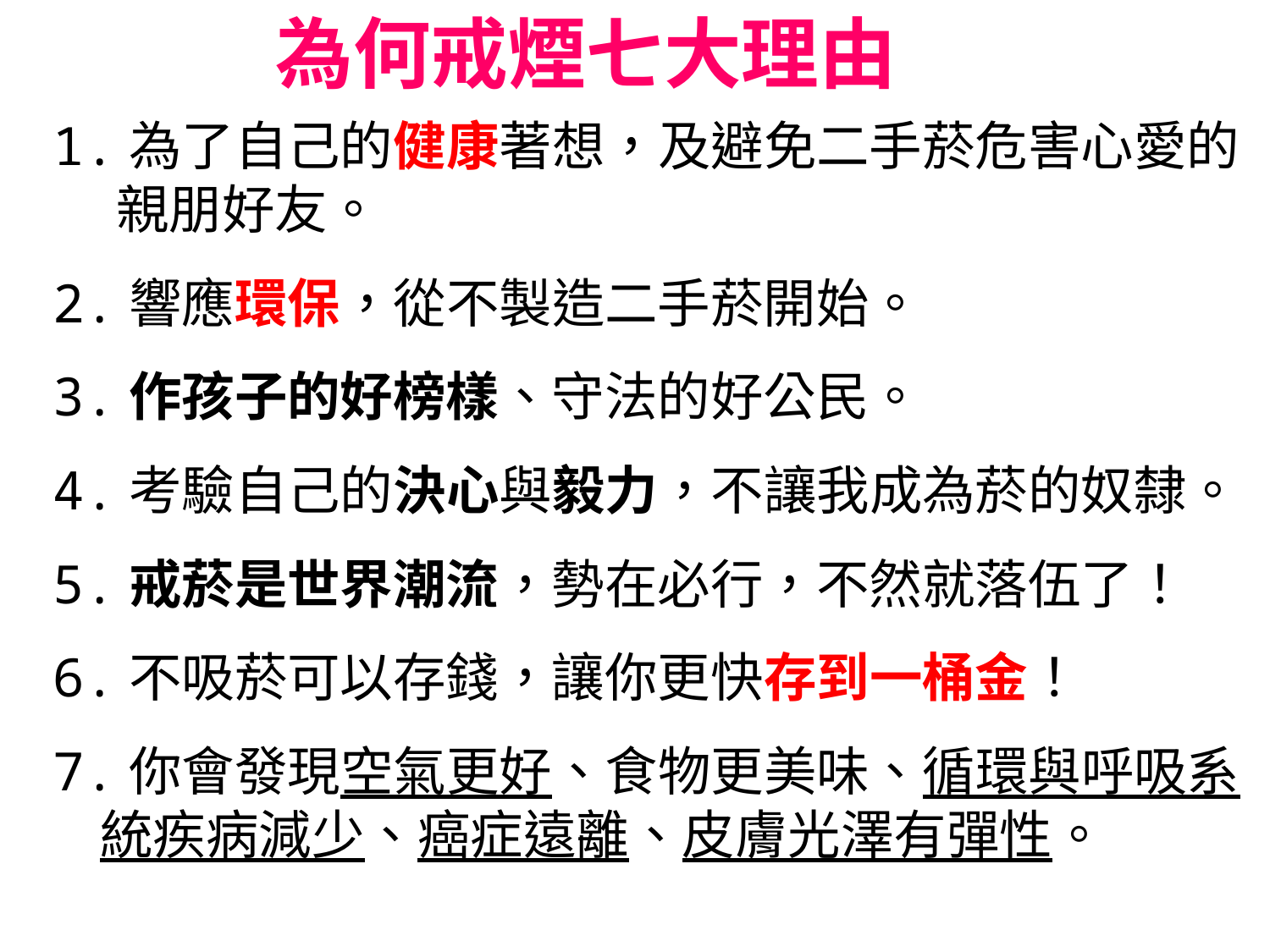

# 為何戒煙七大理由
1.為了自己的健康著想，及避免二手菸危害心愛的親朋好友。

2.響應環保，從不製造二手菸開始。

3.作孩子的好榜樣、守法的好公民。

4.考驗自己的決心與毅力，不讓我成為菸的奴隸。

5.戒菸是世界潮流，勢在必行，不然就落伍了！

6.不吸菸可以存錢，讓你更快存到一桶金！

7.你會發現空氣更好、食物更美味、循環與呼吸系統疾病減少、癌症遠離、皮膚光澤有彈性。